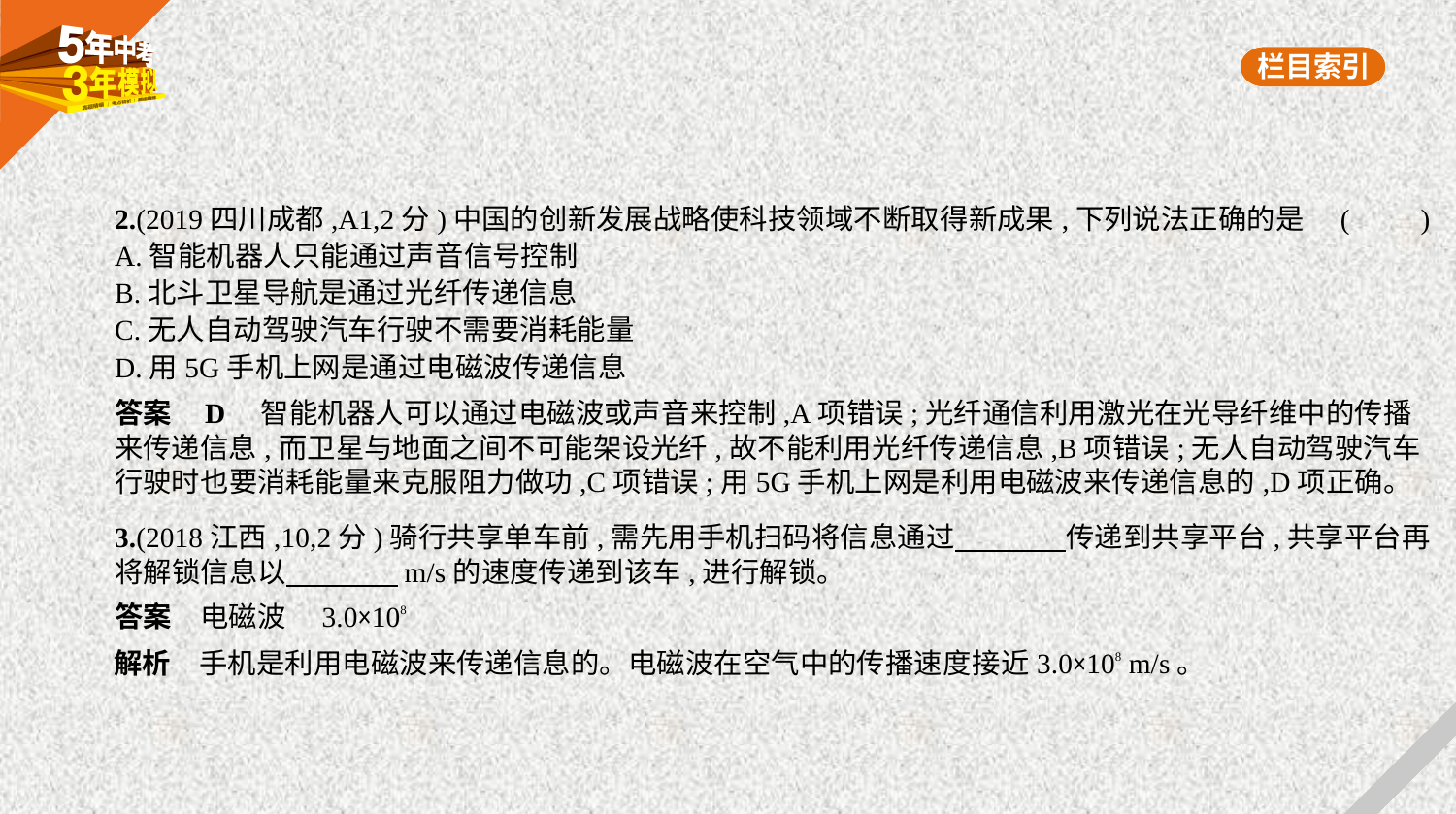

2.(2019四川成都,A1,2分)中国的创新发展战略使科技领域不断取得新成果,下列说法正确的是 (　　)
A.智能机器人只能通过声音信号控制
B.北斗卫星导航是通过光纤传递信息
C.无人自动驾驶汽车行驶不需要消耗能量
D.用5G手机上网是通过电磁波传递信息
答案    D　智能机器人可以通过电磁波或声音来控制,A项错误;光纤通信利用激光在光导纤维中的传播
来传递信息,而卫星与地面之间不可能架设光纤,故不能利用光纤传递信息,B项错误;无人自动驾驶汽车
行驶时也要消耗能量来克服阻力做功,C项错误;用5G手机上网是利用电磁波来传递信息的,D项正确。
3.(2018江西,10,2分)骑行共享单车前,需先用手机扫码将信息通过　　　    传递到共享平台,共享平台再
将解锁信息以　　　    m/s的速度传递到该车,进行解锁。
答案　电磁波　3.0×108
解析　手机是利用电磁波来传递信息的。电磁波在空气中的传播速度接近3.0×108 m/s。